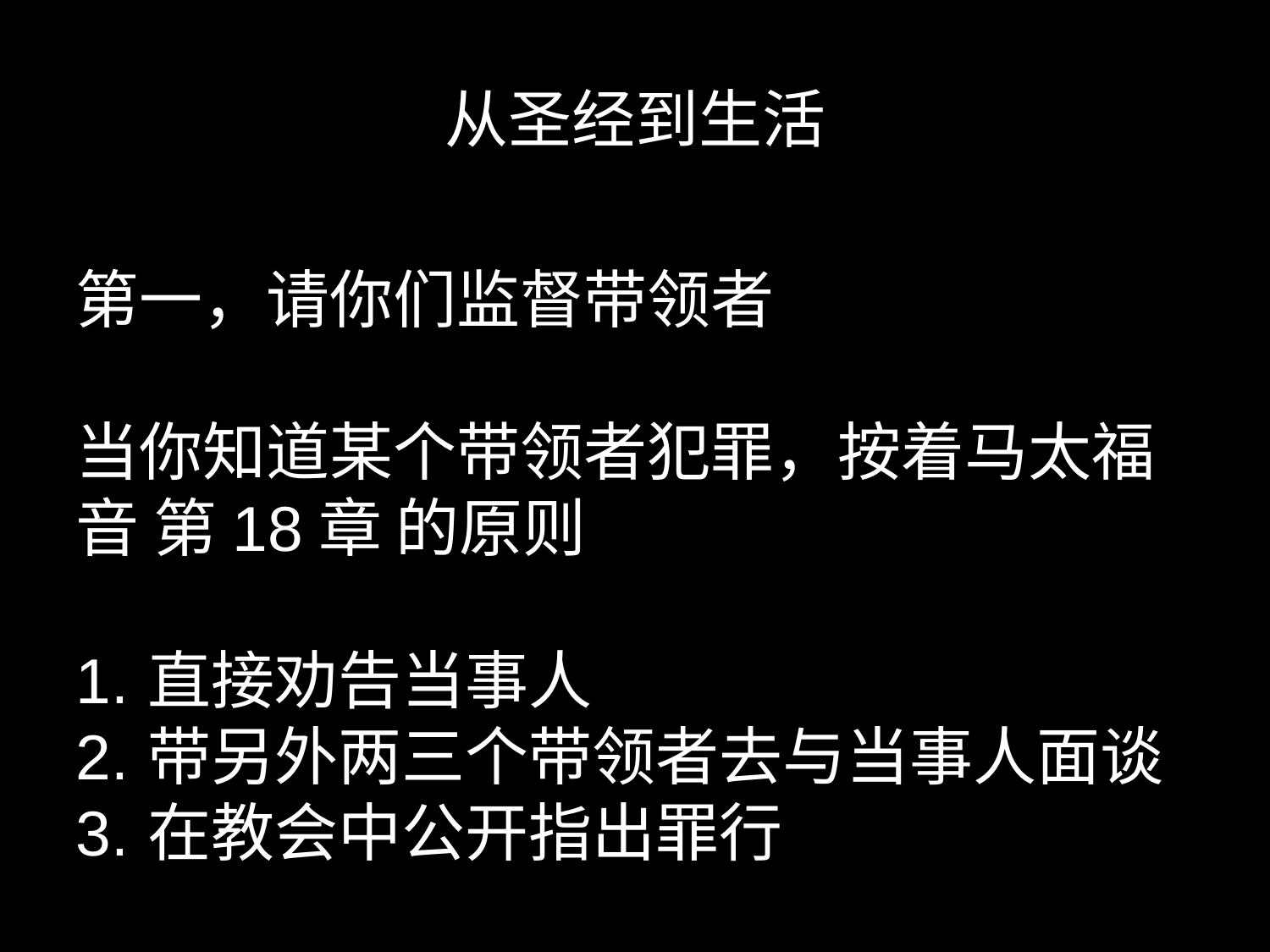

# 从圣经到生活
第一，请你们监督带领者

当你知道某个带领者犯罪，按着马太福音 第18章 的原则

直接劝告当事人
带另外两三个带领者去与当事人面谈
在教会中公开指出罪行